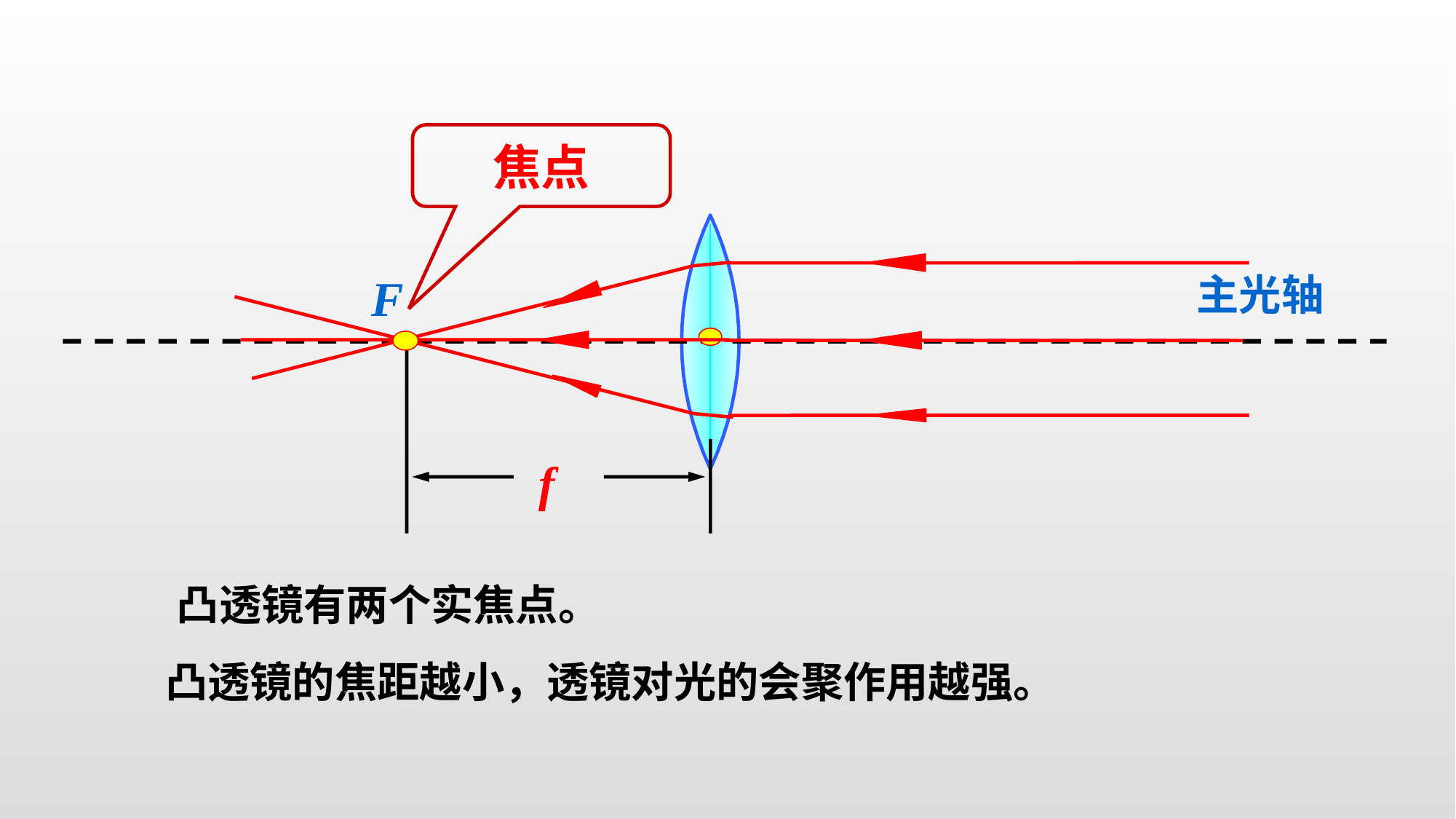

焦点

F
主光轴

f

凸透镜有两个实焦点。

凸透镜的焦距越小，透镜对光的会聚作用越强。